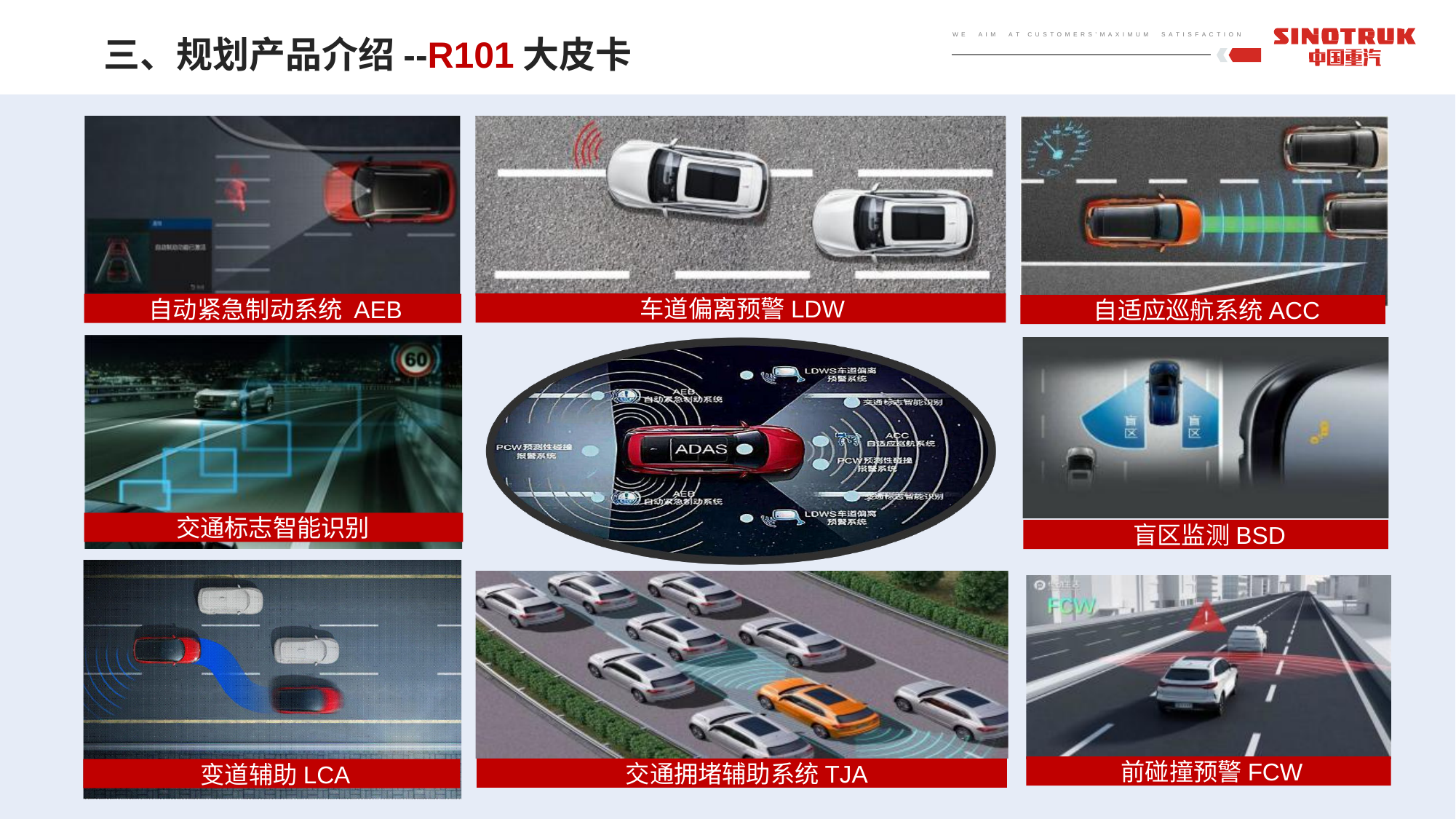

W  E        A  I  M        A  T     C  U  S  T  O  M  E  R  S  ’  M  A  X  I  M  U  M        S  A  T  I  S  F  A  C  T  I  O  N
# 三、规划产品介绍--R101大皮卡

车道偏离预警LDW
自动紧急制动系统 AEB
自适应巡航系统ACC

交通标志智能识别
盲区监测BSD

前碰撞预警FCW
交通拥堵辅助系统TJA
变道辅助LCA